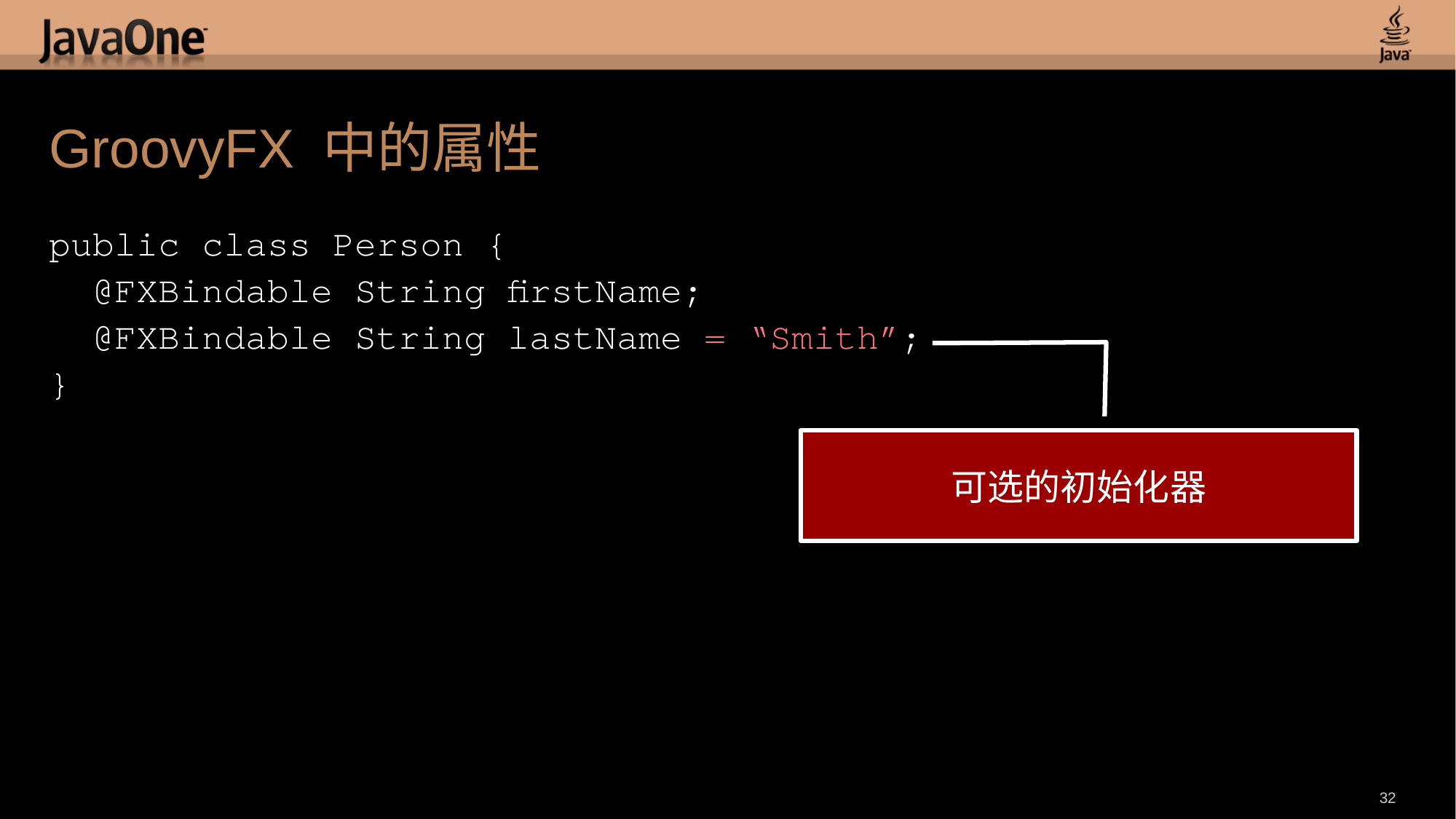

# GroovyFX 中的属性
public class Person {
  @FXBindable String firstName;
  @FXBindable String lastName = “Smith”;
}

可选的初始化器
32